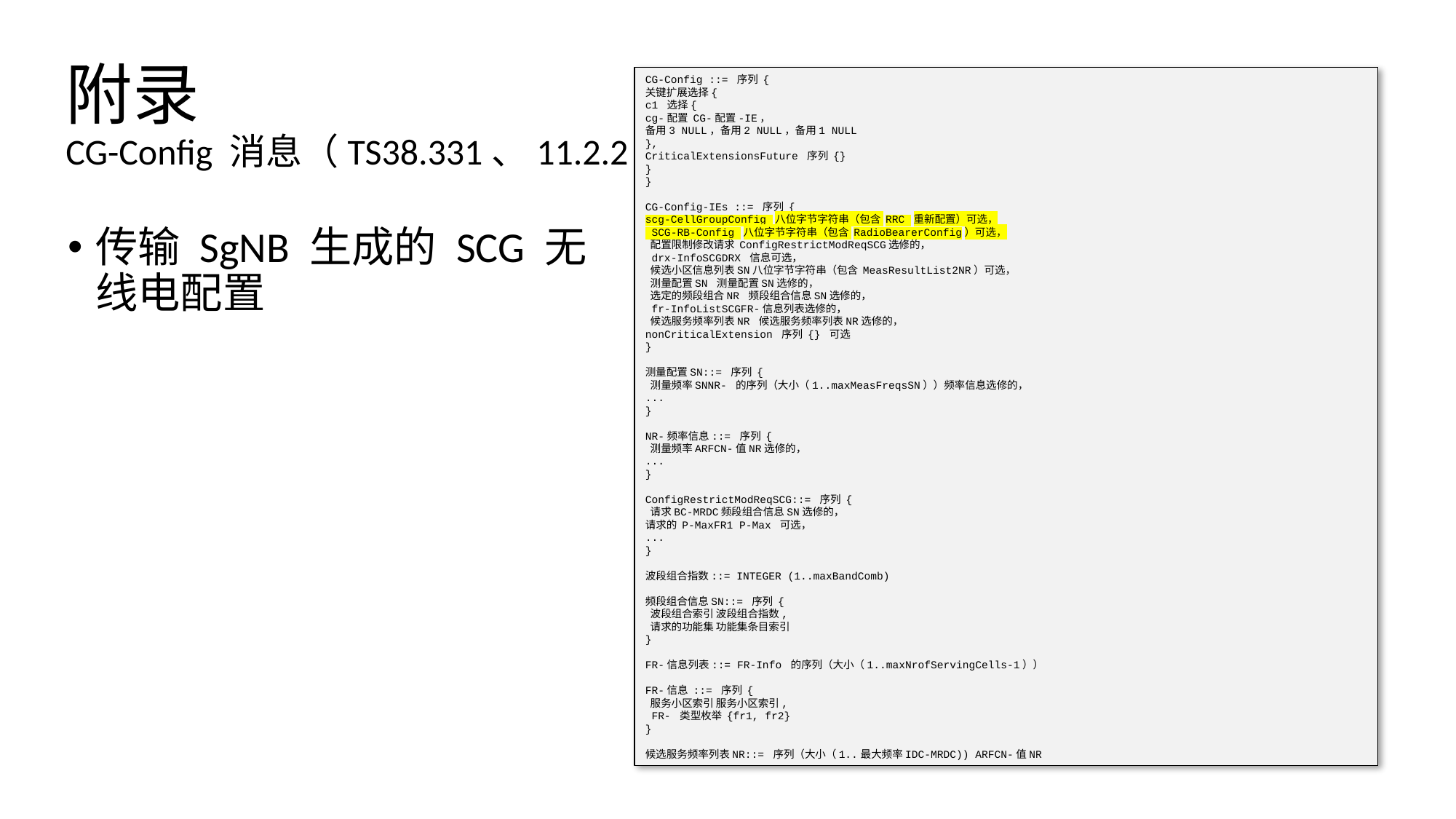

# 附录 CG-Config 消息（TS38.331、11.2.2）
CG-Config ::= 序列 {
关键扩展选择{
c1 选择{
cg-配置 CG-配置-IE，
备用3 NULL，备用2 NULL，备用1 NULL
},
CriticalExtensionsFuture 序列 {}
}
}

CG-Config-IEs ::= 序列 {
scg-CellGroupConfig 八位字节字符串（包含 RRC 重新配置）可选，
 SCG-RB-Config 八位字节字符串（包含 RadioBearerConfig）可选，
 配置限制修改请求 ConfigRestrictModReqSCG选修的，
 drx-InfoSCGDRX 信息可选，
 候选小区信息列表SN八位字节字符串（包含 MeasResultList2NR）可选，
 测量配置SN 测量配置SN选修的，
 选定的频段组合NR 频段组合信息SN选修的，
 fr-InfoListSCGFR-信息列表选修的，
 候选服务频率列表NR 候选服务频率列表NR选修的，
nonCriticalExtension 序列 {} 可选
}

测量配置SN::= 序列 {
 测量频率SNNR- 的序列（大小（1..maxMeasFreqsSN））频率信息选修的，
...
}

NR-频率信息::= 序列 {
 测量频率ARFCN-值NR选修的，
...
}

ConfigRestrictModReqSCG::= 序列 {
 请求BC-MRDC频段组合信息SN选修的，
请求的 P-MaxFR1 P-Max 可选，
...
}

波段组合指数::= INTEGER (1..maxBandComb)

频段组合信息SN::= 序列 {
 波段组合索引 波段组合指数,
 请求的功能集 功能集条目索引
}

FR-信息列表::= FR-Info 的序列（大小（1..maxNrofServingCells-1））

FR-信息 ::= 序列 {
 服务小区索引 服务小区索引,
 FR- 类型枚举 {fr1, fr2}
}

候选服务频率列表NR::= 序列（大小（1..最大频率IDC-MRDC)) ARFCN-值NR
传输 SgNB 生成的 SCG 无线电配置